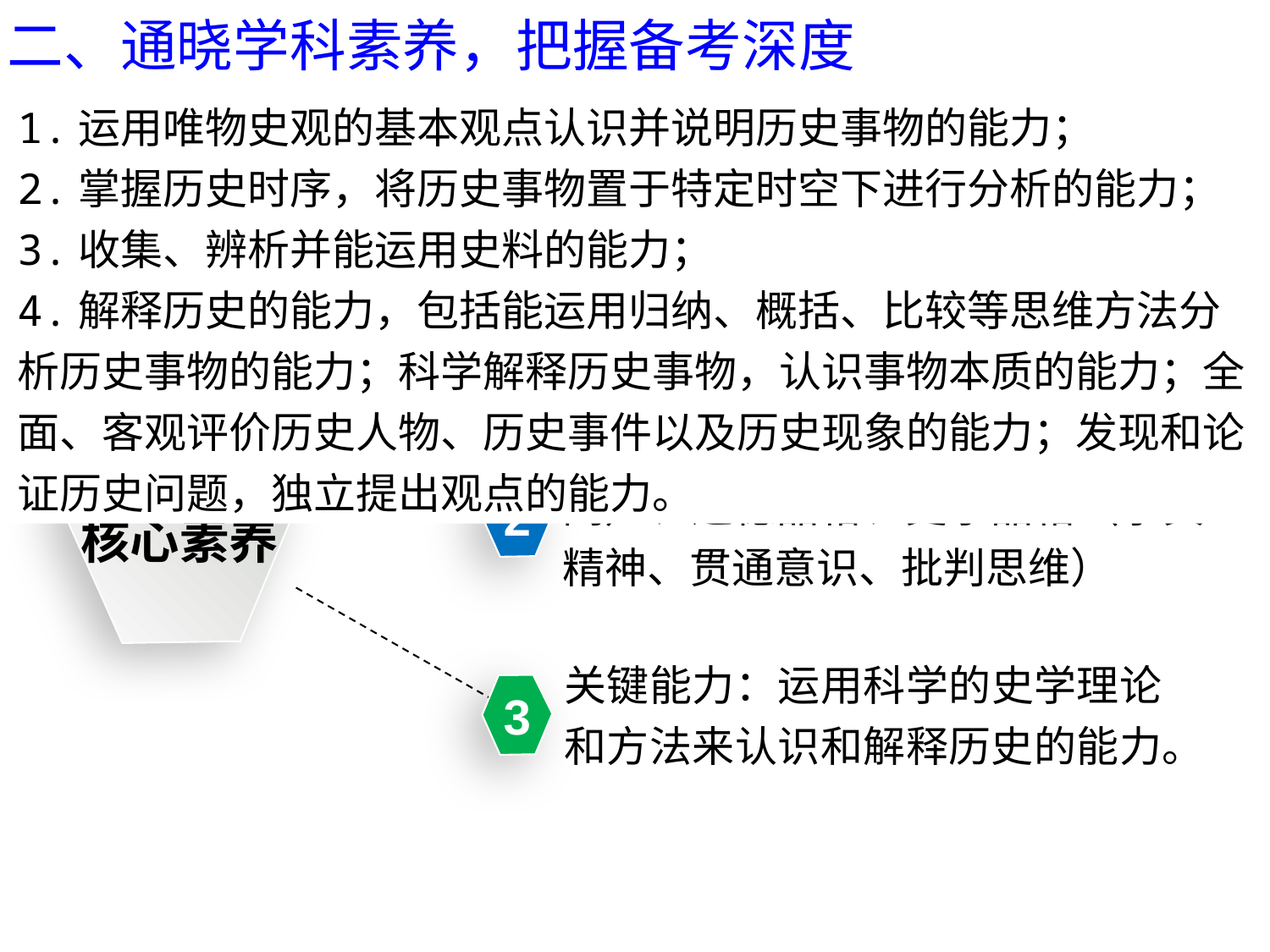

二、通晓学科素养，把握备考深度
在学习历史、认识历史、解释历史、评判历史的过程中，必须坚持社会主义核心价值观,确立正确的价值取向，明辨是非，扬善去恶。如评价一个国家发展与否，当以富强、民主、文明、和谐为价值目标；评价一个社会进步与否，当以自由、平等、公正、法治为价值取向；臧否一个历史人物，当以爱国、敬业、诚信、友善为价值准则。
1.运用唯物史观的基本观点认识并说明历史事物的能力；
2.掌握历史时序，将历史事物置于特定时空下进行分析的能力；
3.收集、辨析并能运用史料的能力；
4.解释历史的能力，包括能运用归纳、概括、比较等思维方法分析历史事物的能力；科学解释历史事物，认识事物本质的能力；全面、客观评价历史人物、历史事件以及历史现象的能力；发现和论证历史问题，独立提出观点的能力。
在政治思想上必须认同伟大祖国、认同中华民族、认同中华文化、认同中国共产党的领导、认同中国特色社会主义。
在道德人格上，必须让学生学会做人做事的道德准则，健全人格。
在史学品格上，具有求真精神、贯通意识和批判思维。
核心素养三个维度
价值观念：社会主义核心价值观
1
历史学科核心素养
必备品格：政治思想品格（五个认同）、道德品格、史学品格（求真精神、贯通意识、批判思维）
2
关键能力：运用科学的史学理论和方法来认识和解释历史的能力。
3